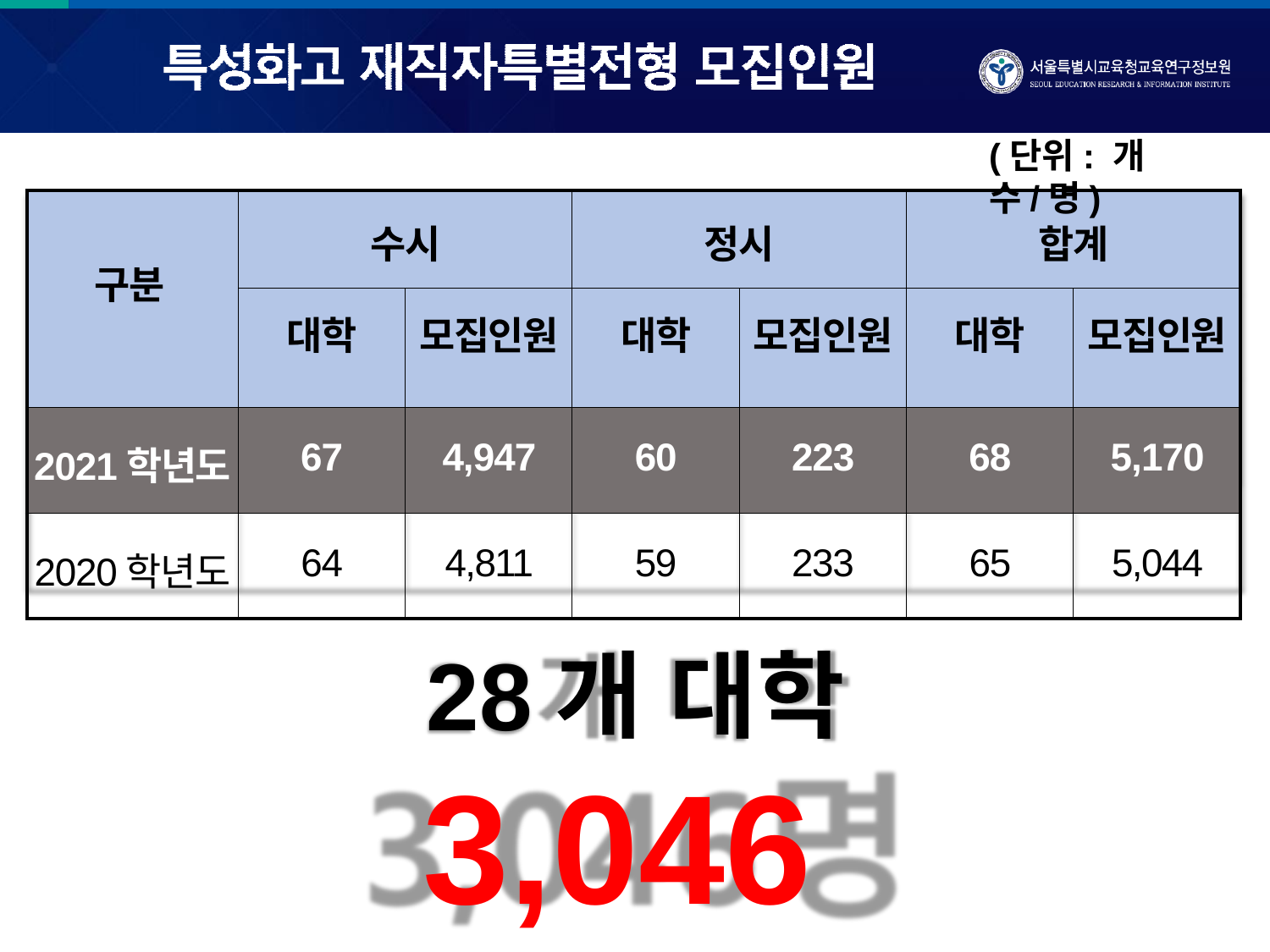

(단위: 개수/명)

| 구분 | 수시 |  | 정시 |  | 합계 |  |
| --- | --- | --- | --- | --- | --- | --- |
|  | 대학 | 모집인원 | 대학 | 모집인원 | 대학 | 모집인원 |
| 2021학년도 | 67 | 4,947 | 60 | 223 | 68 | 5,170 |
| 2020학년도 | 64 | 4,811 | 59 | 233 | 65 | 5,044 |

28개 대학
3,046명